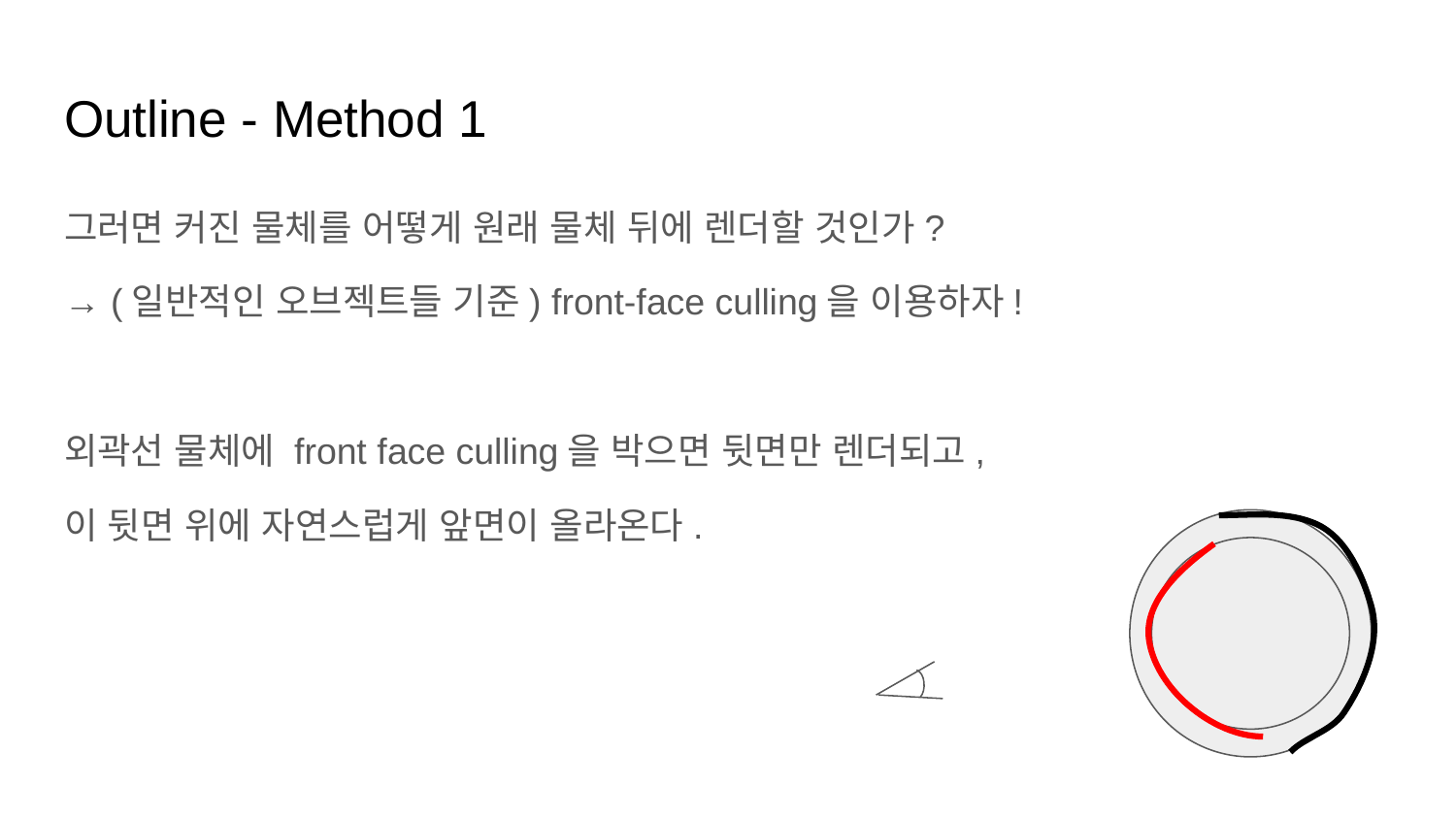

# Outline - Method 1
그러면 커진 물체를 어떻게 원래 물체 뒤에 렌더할 것인가?
→ (일반적인 오브젝트들 기준) front-face culling을 이용하자!

외곽선 물체에 front face culling을 박으면 뒷면만 렌더되고,
이 뒷면 위에 자연스럽게 앞면이 올라온다.